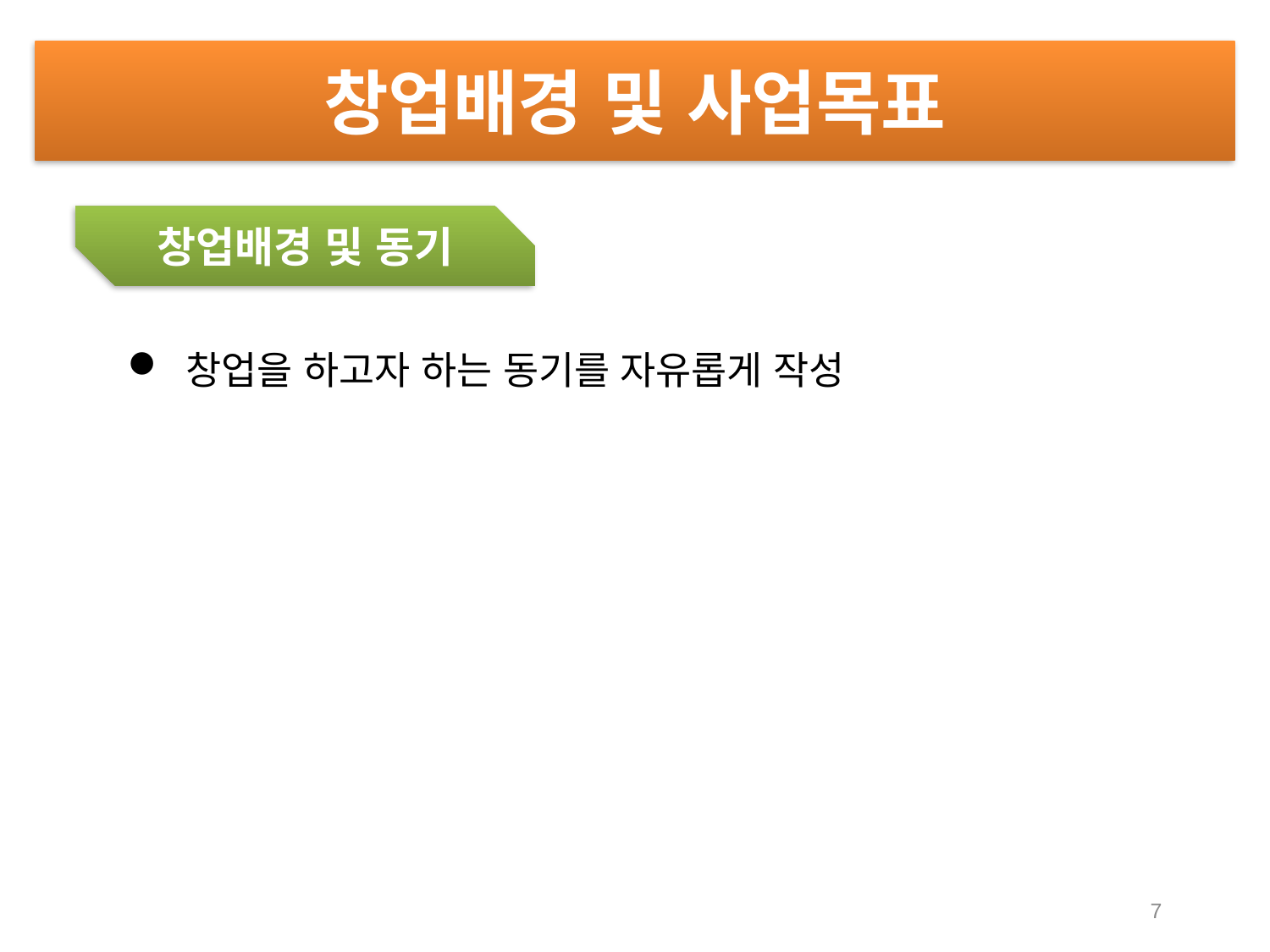

창업배경 및 사업목표
창업배경 및 동기
 창업을 하고자 하는 동기를 자유롭게 작성
7